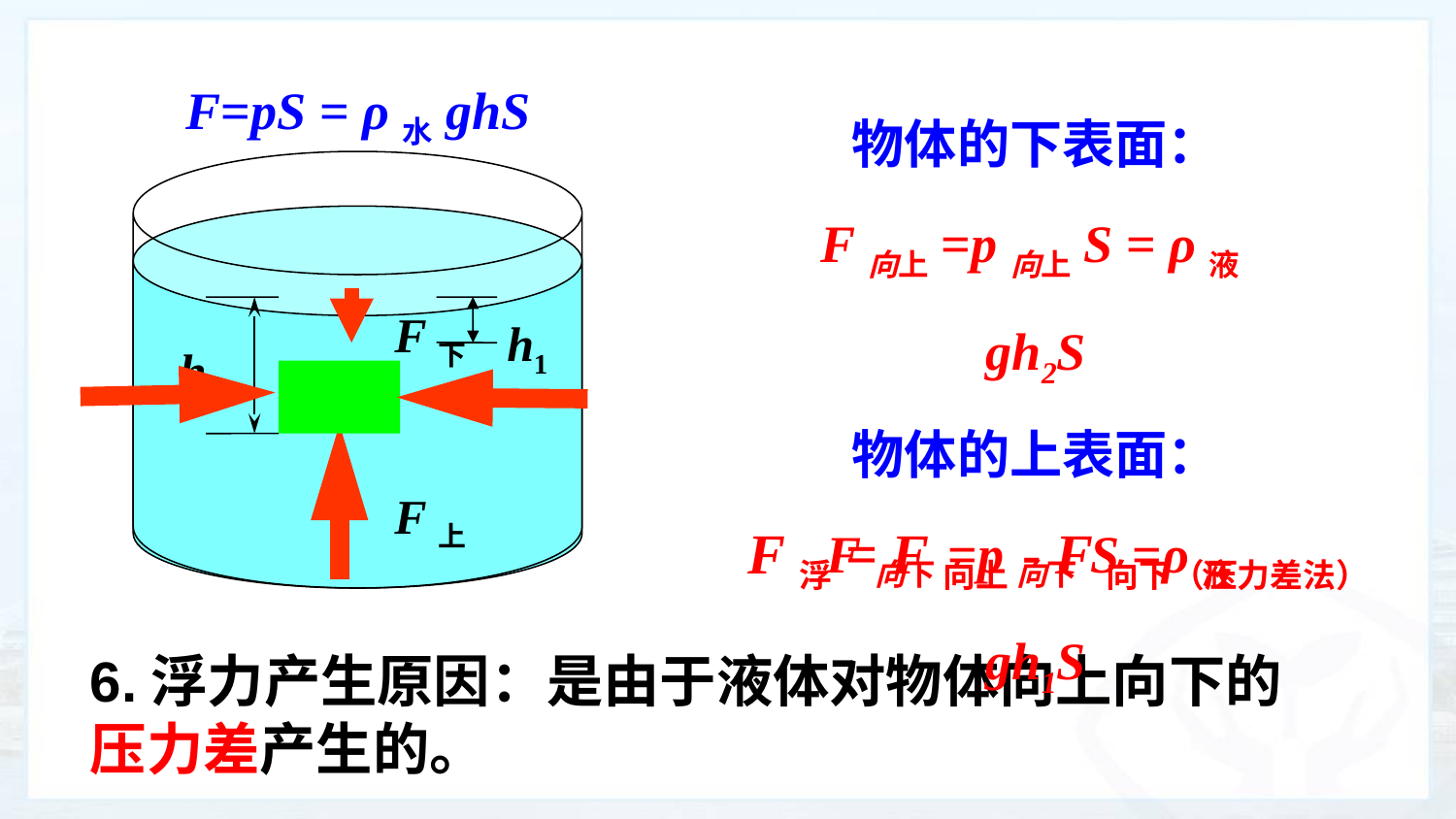

F=pS = ρ水ghS
物体的下表面：
F向上=p向上S = ρ液gh2S
物体的上表面：
F向下=p向下S =ρ液gh1S

F下
h1
h2

F上
F浮= F向上- F向下（压力差法）
6.浮力产生原因：是由于液体对物体向上向下的压力差产生的。